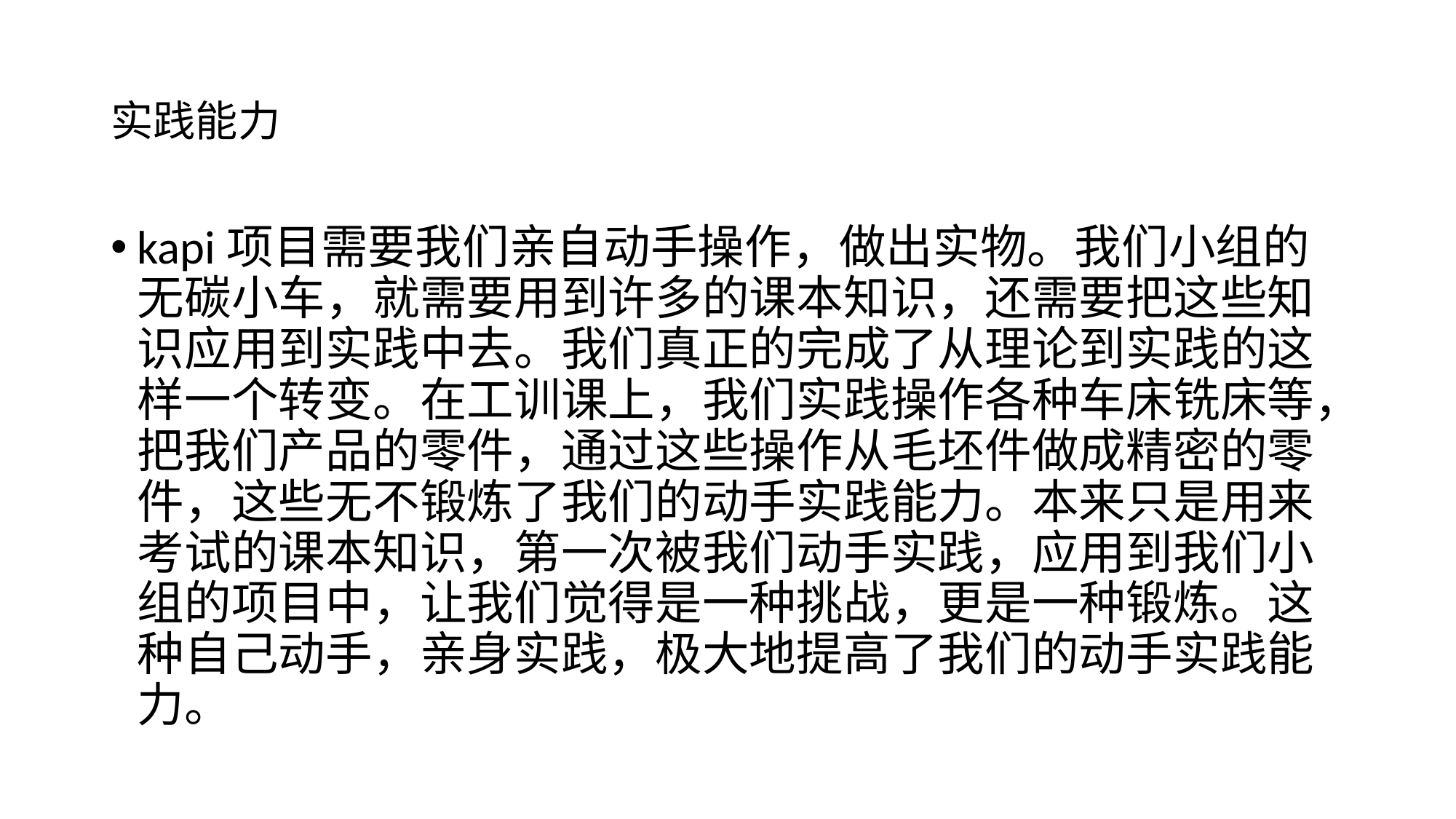

# 实践能力
kapi项目需要我们亲自动手操作，做出实物。我们小组的无碳小车，就需要用到许多的课本知识，还需要把这些知识应用到实践中去。我们真正的完成了从理论到实践的这样一个转变。在工训课上，我们实践操作各种车床铣床等，把我们产品的零件，通过这些操作从毛坯件做成精密的零件，这些无不锻炼了我们的动手实践能力。本来只是用来考试的课本知识，第一次被我们动手实践，应用到我们小组的项目中，让我们觉得是一种挑战，更是一种锻炼。这种自己动手，亲身实践，极大地提高了我们的动手实践能力。